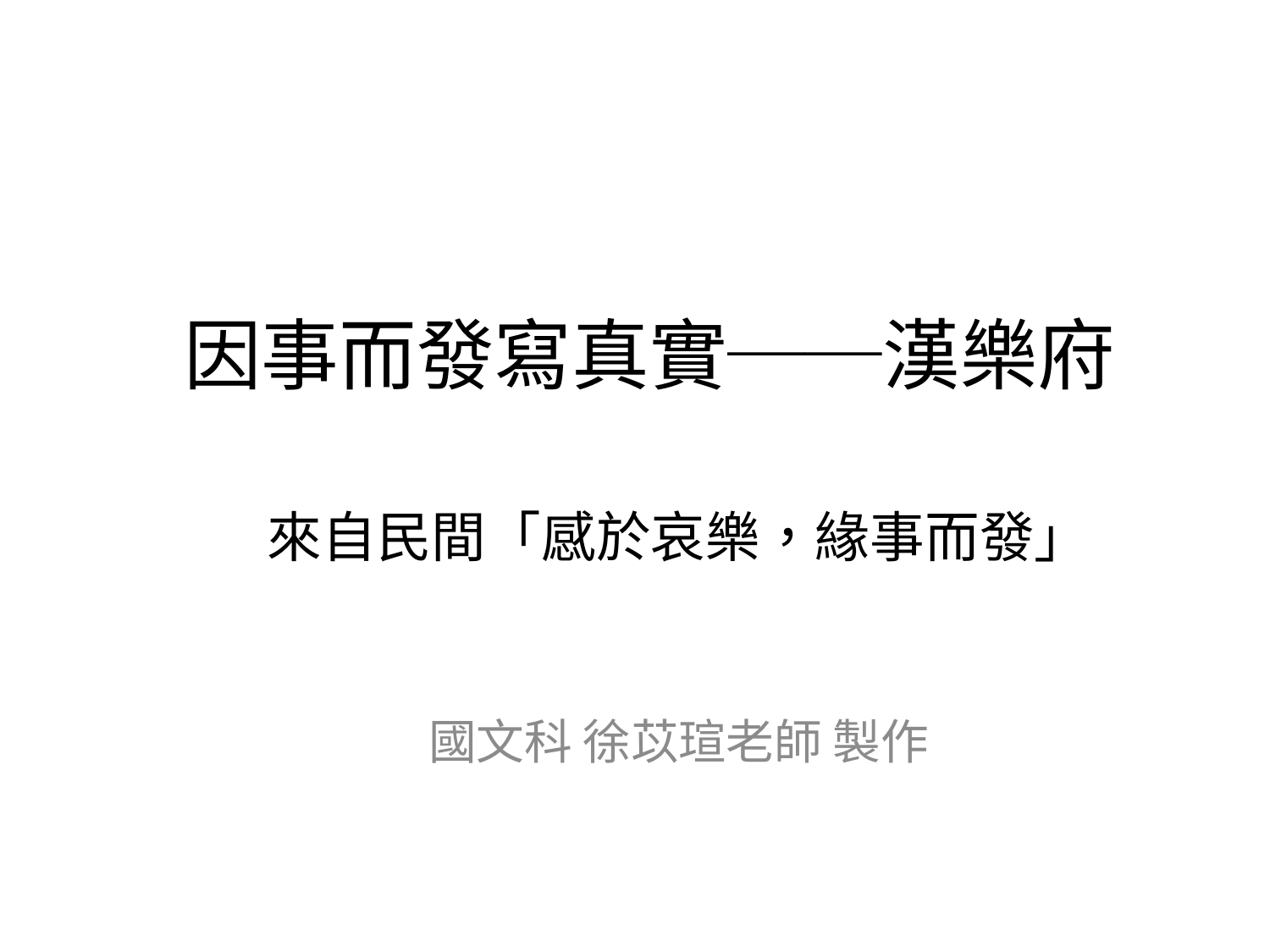

# 因事而發寫真實──漢樂府
來自民間「感於哀樂，緣事而發」

國文科 徐苡瑄老師 製作